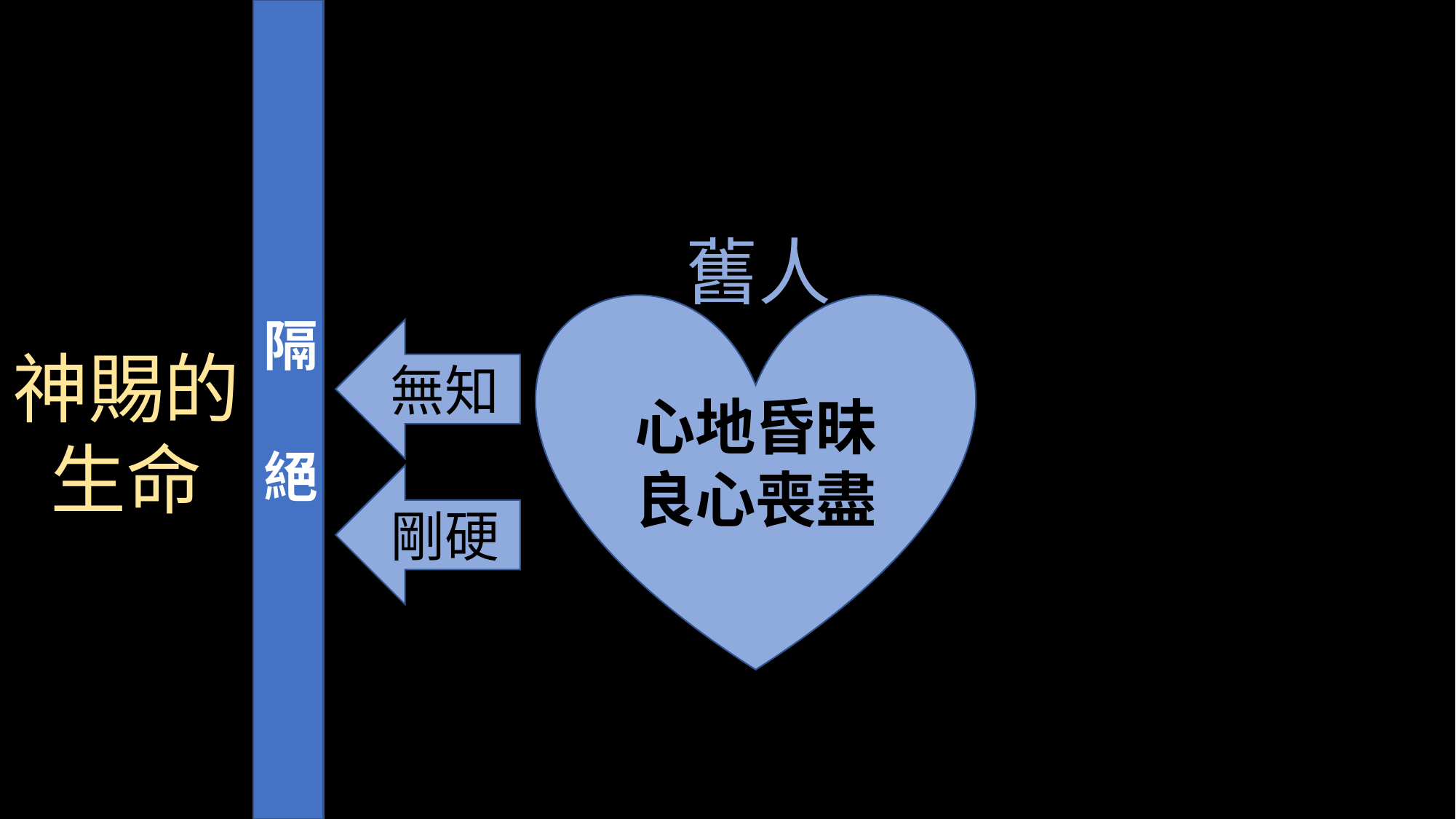

隔

絕
舊人

無知
神賜的生命
心地昏昧
良心喪盡
剛硬